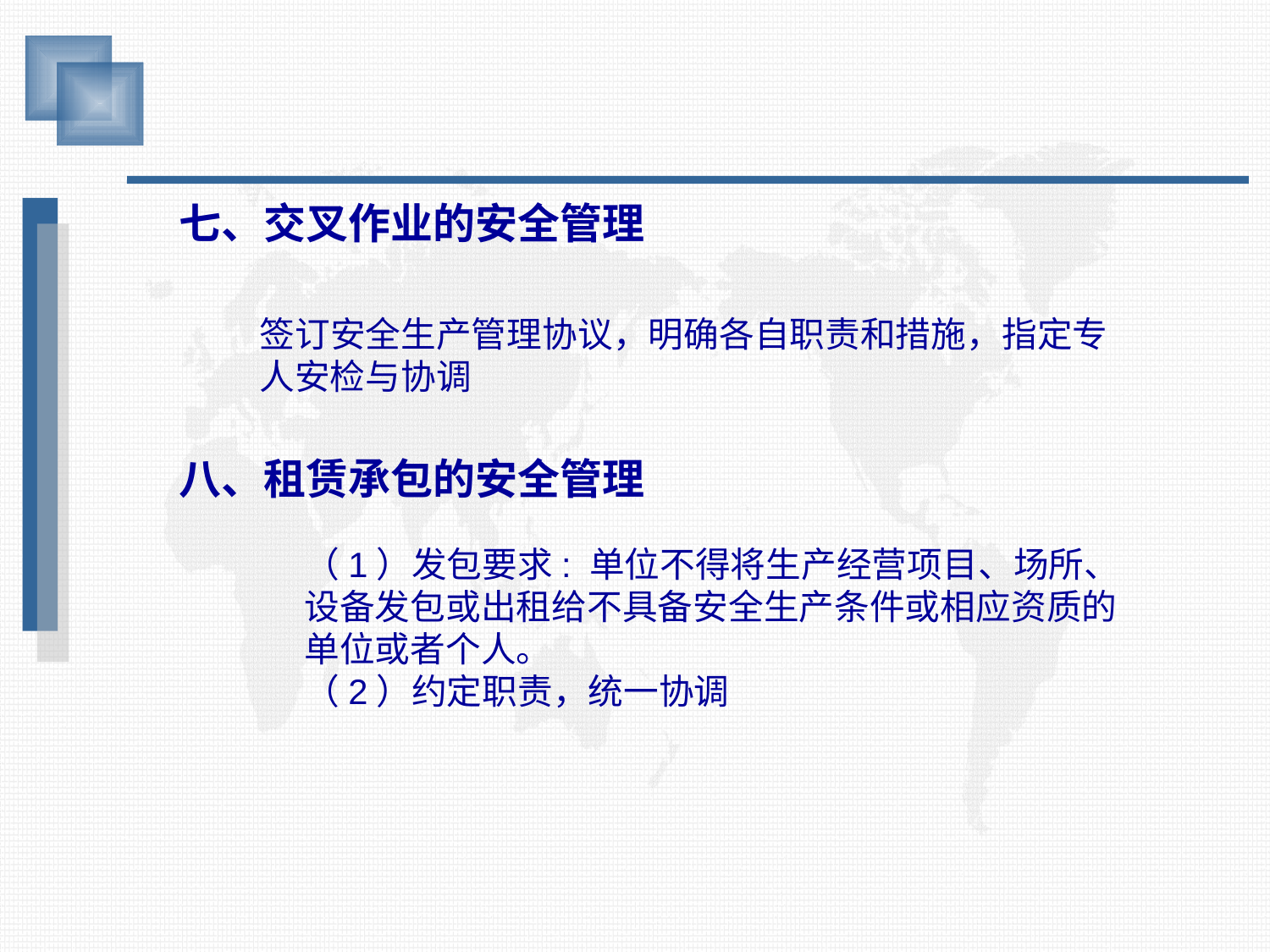

七、交叉作业的安全管理
签订安全生产管理协议，明确各自职责和措施，指定专人安检与协调
八、租赁承包的安全管理
（1）发包要求: 单位不得将生产经营项目、场所、设备发包或出租给不具备安全生产条件或相应资质的单位或者个人。
（2）约定职责，统一协调